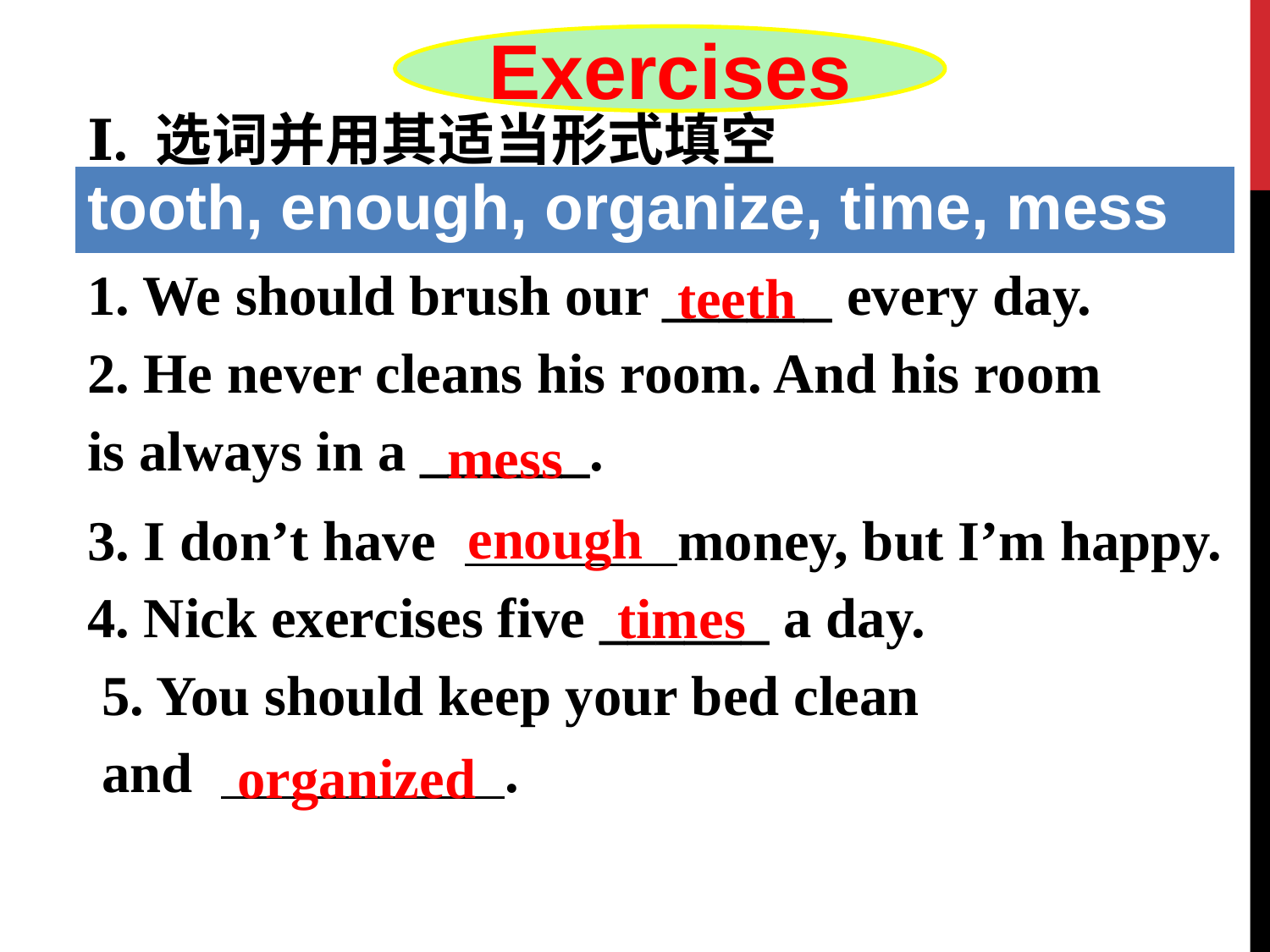

Exercises
Ⅰ. 选词并用其适当形式填空

1. We should brush our ______ every day.
2. He never cleans his room. And his room
is always in a ______.

| tooth, enough, organize, time, mess |
| --- |
teeth
mess
enough
3. I don’t have                 money, but I’m happy.
4. Nick exercises five ______ a day.
 5. You should keep your bed clean
 and                      .

times
organized